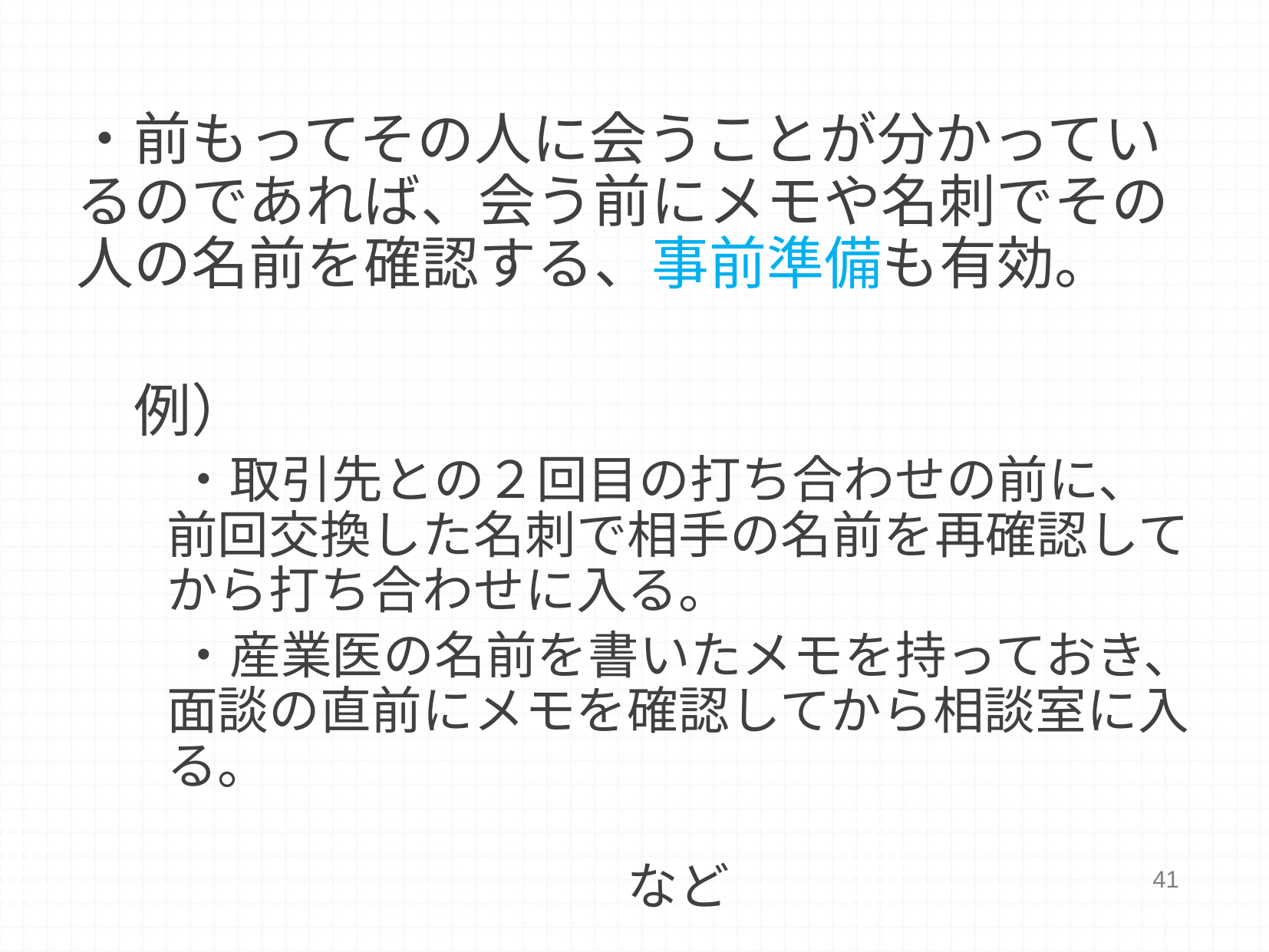

・前もってその人に会うことが分かっているのであれば、会う前にメモや名刺でその人の名前を確認する、事前準備も有効。

　例）
　　・取引先との２回目の打ち合わせの前に、前回交換した名刺で相手の名前を再確認してから打ち合わせに入る。
　　・産業医の名前を書いたメモを持っておき、面談の直前にメモを確認してから相談室に入る。
　　　　　　　　　　　　　　　　　　　　　　　　　　　　　　など

41